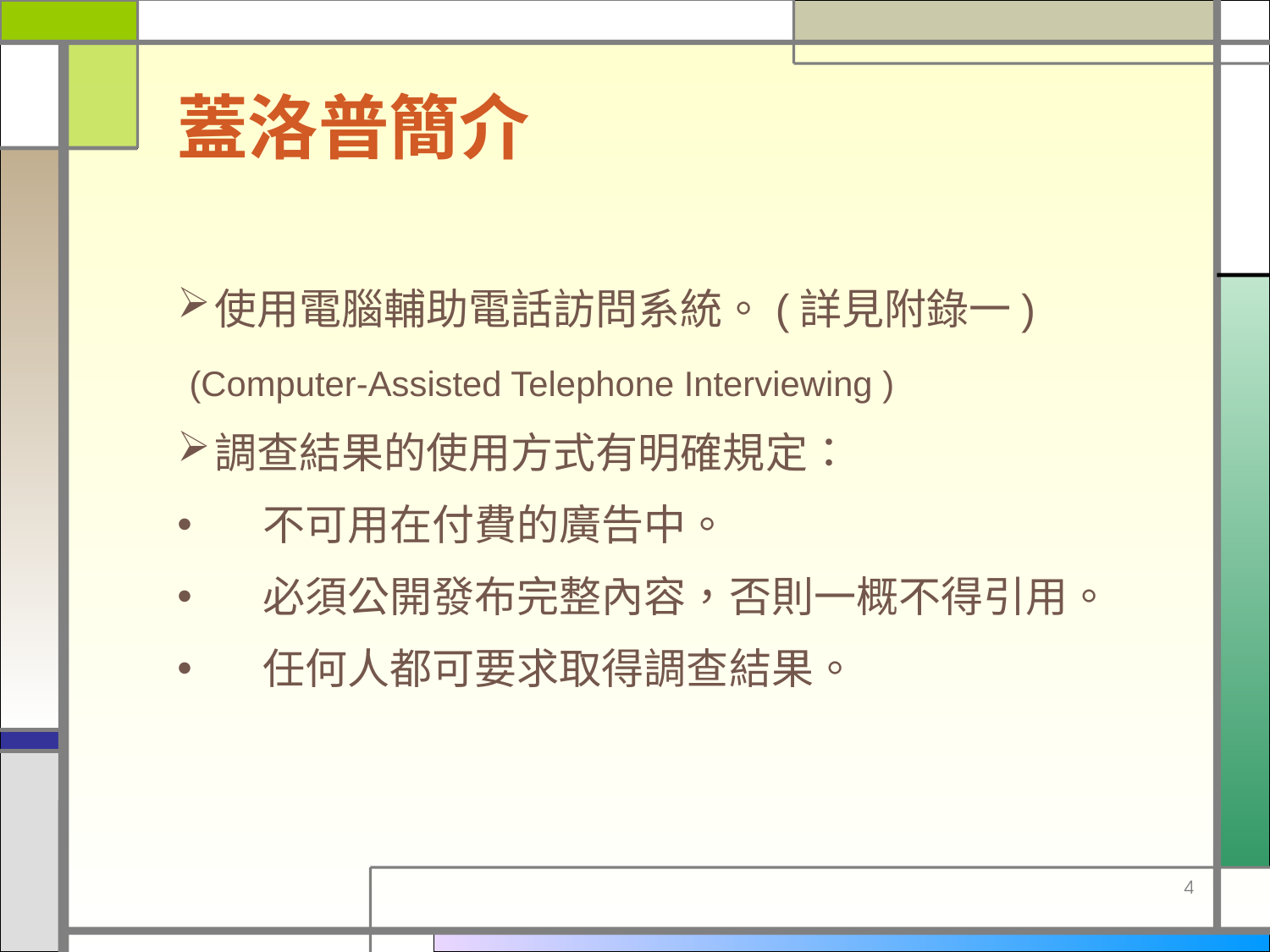

# 蓋洛普簡介
使用電腦輔助電話訪問系統。(詳見附錄一)
 (Computer-Assisted Telephone Interviewing )
調查結果的使用方式有明確規定：
    不可用在付費的廣告中。
    必須公開發布完整內容，否則一概不得引用。
    任何人都可要求取得調查結果。

4